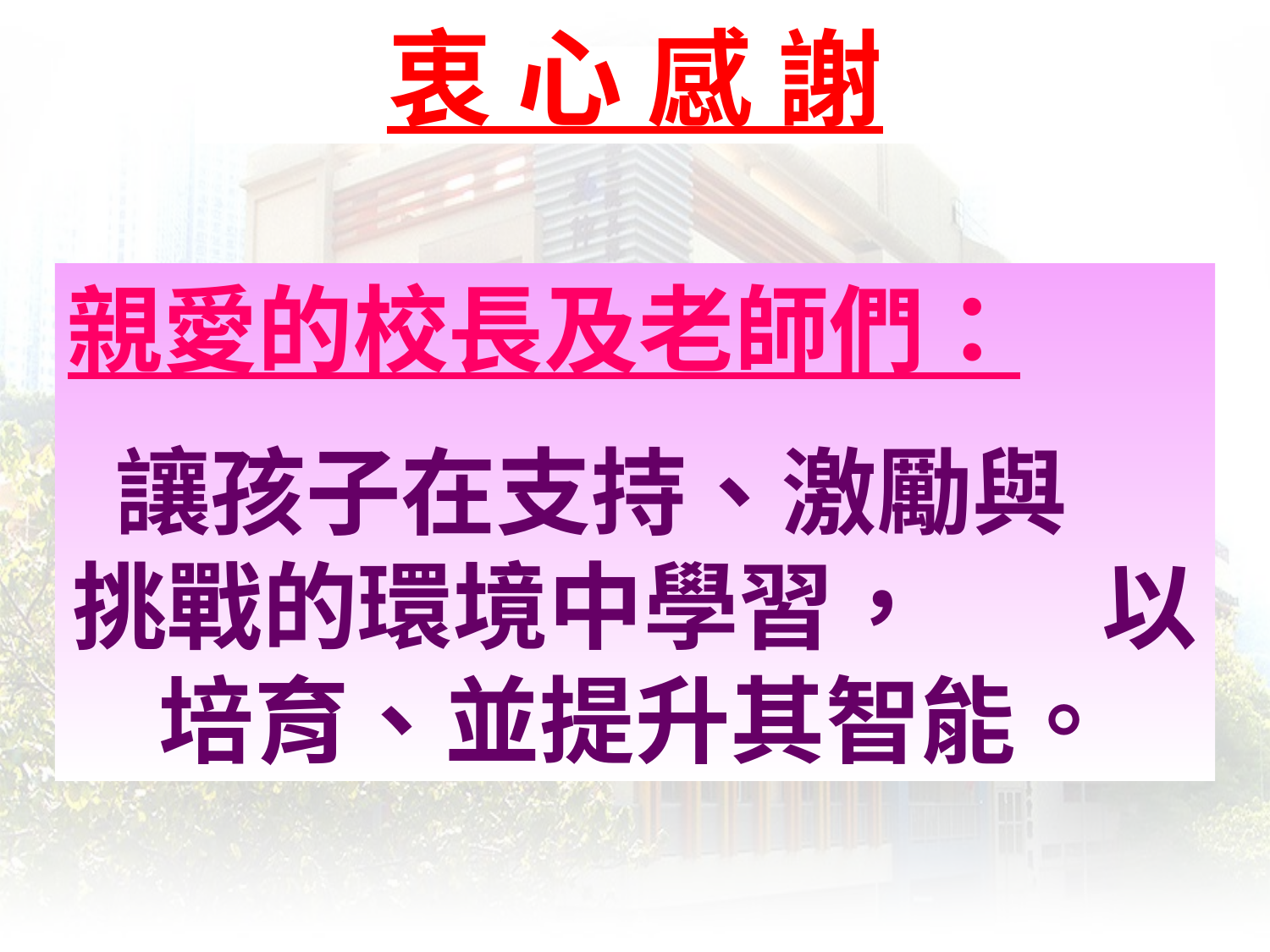

衷 心 感 謝

親愛的校長及老師們：
讓孩子在支持、激勵與     挑戰的環境中學習，        以培育、並提升其智能。